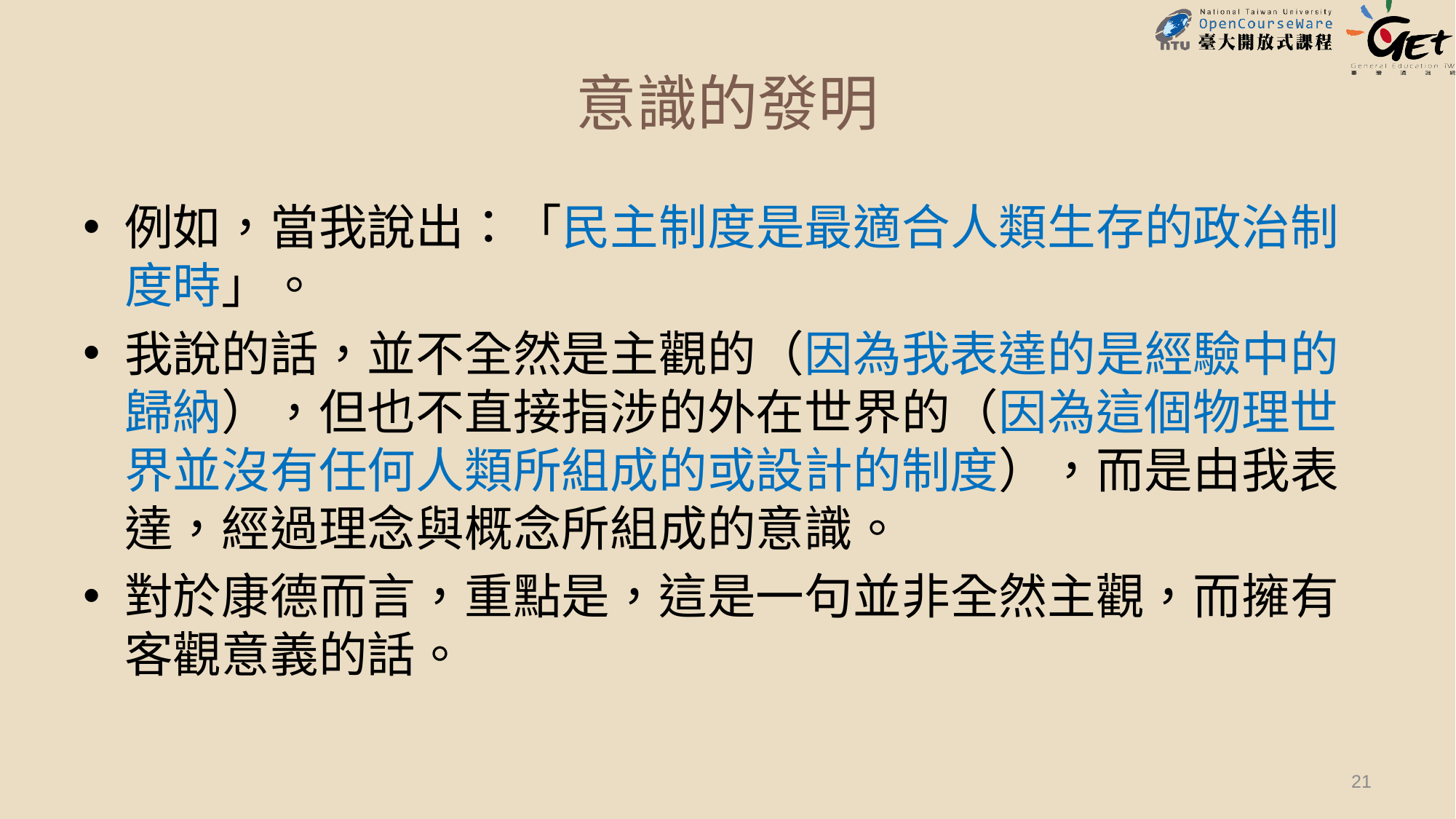

# 意識的發明
例如，當我說出：「民主制度是最適合人類生存的政治制度時」。
我說的話，並不全然是主觀的（因為我表達的是經驗中的歸納），但也不直接指涉的外在世界的（因為這個物理世界並沒有任何人類所組成的或設計的制度），而是由我表達，經過理念與概念所組成的意識。
對於康德而言，重點是，這是一句並非全然主觀，而擁有客觀意義的話。
21